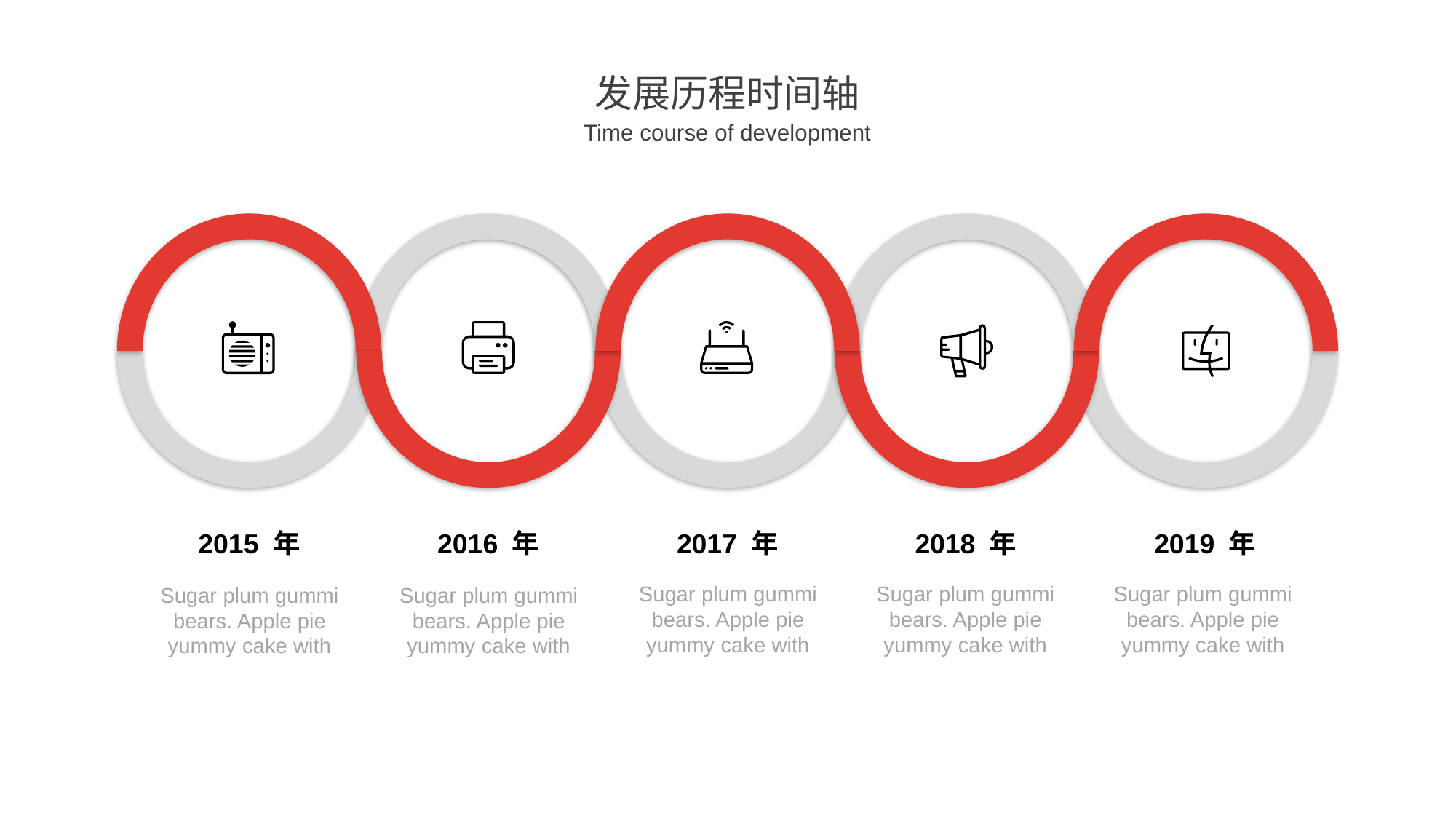

发展历程时间轴
Time course of development

2015 年
2016 年
2017 年
2018 年
2019 年
Sugar plum gummi bears. Apple pie yummy cake with
Sugar plum gummi bears. Apple pie yummy cake with
Sugar plum gummi bears. Apple pie yummy cake with
Sugar plum gummi bears. Apple pie yummy cake with
Sugar plum gummi bears. Apple pie yummy cake with